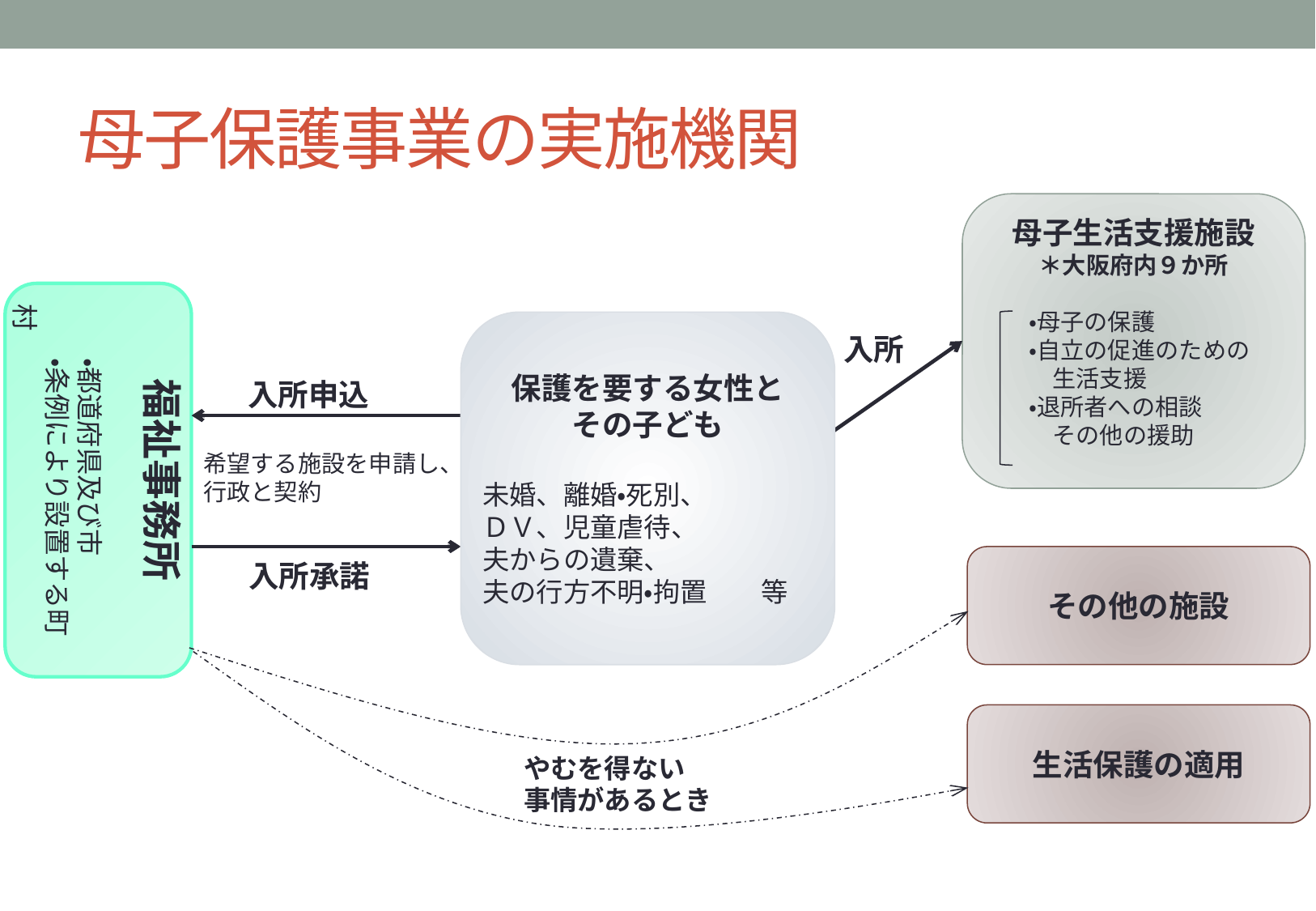

# 母子保護事業の実施機関

母子生活支援施設
＊大阪府内９か所

　　・母子の保護
　　・自立の促進のための
　　　生活支援
　　・退所者への相談
　　　その他の援助
福祉事務所

　　・都道府県及び市
　　・条例により設置する町村

保護を要する女性と
その子ども

未婚、離婚・死別、
ＤＶ、児童虐待、
夫からの遺棄、
夫の行方不明・拘置　　等
入所
入所申込
希望する施設を申請し、行政と契約
その他の施設
入所承諾

生活保護の適用
やむを得ない
事情があるとき